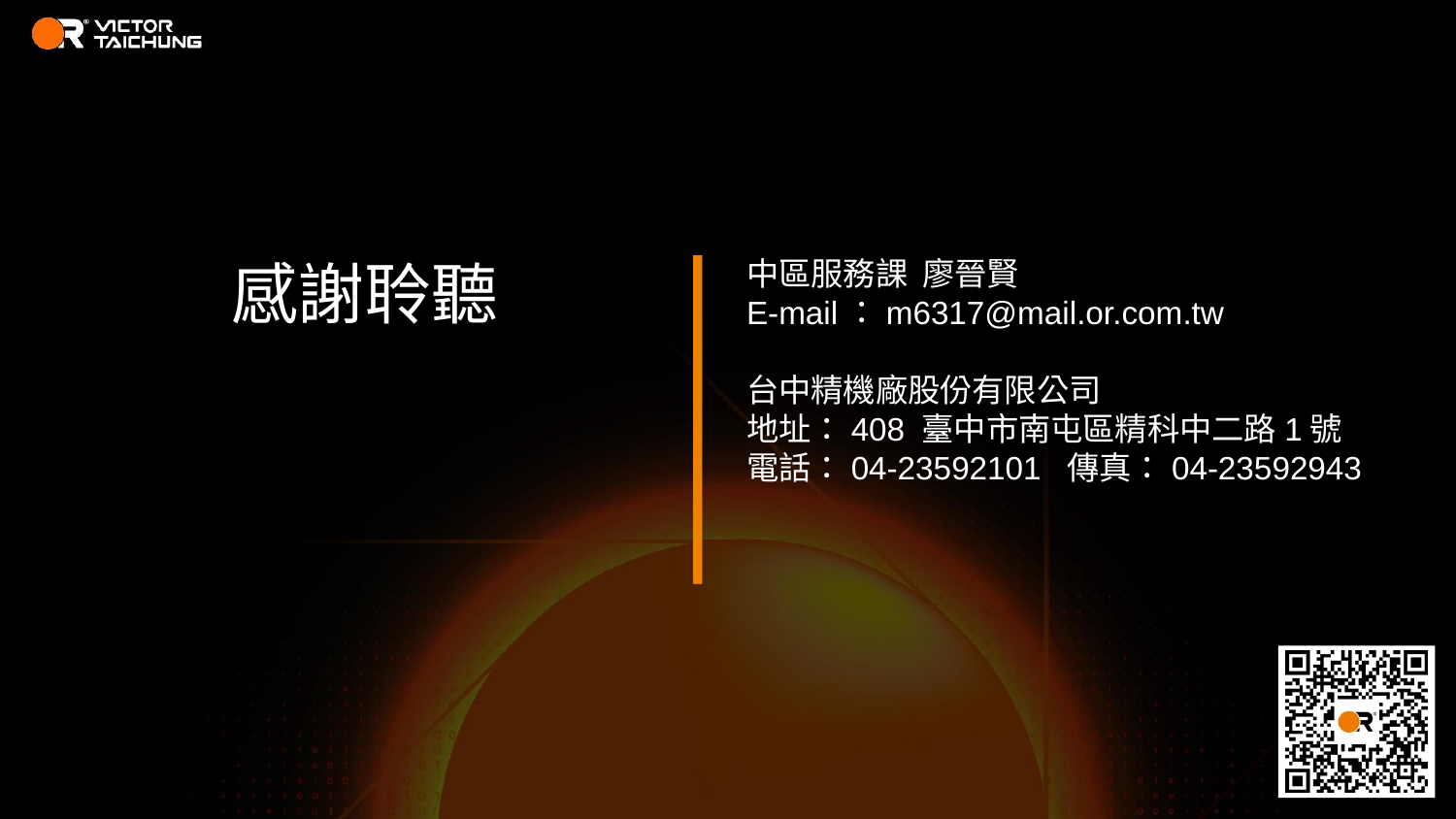

中區服務課  廖晉賢
E-mail：m6317@mail.or.com.tw

台中精機廠股份有限公司
地址：408 臺中市南屯區精科中二路1號
電話：04-23592101  傳真：04-23592943